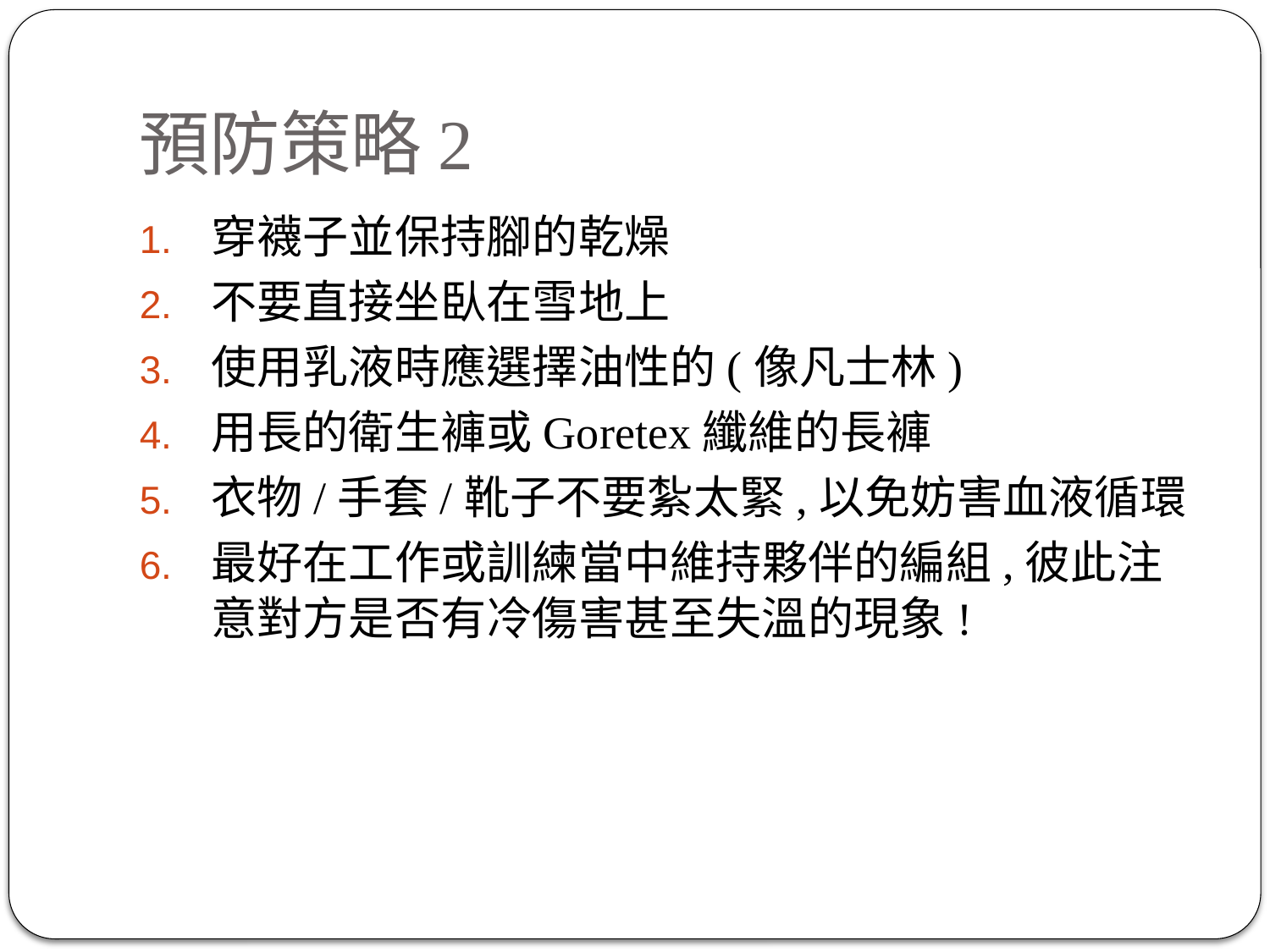

# 預防策略2
穿襪子並保持腳的乾燥
不要直接坐臥在雪地上
使用乳液時應選擇油性的(像凡士林)
用長的衛生褲或Goretex纖維的長褲
衣物/手套/靴子不要紮太緊,以免妨害血液循環
最好在工作或訓練當中維持夥伴的編組,彼此注意對方是否有冷傷害甚至失溫的現象!